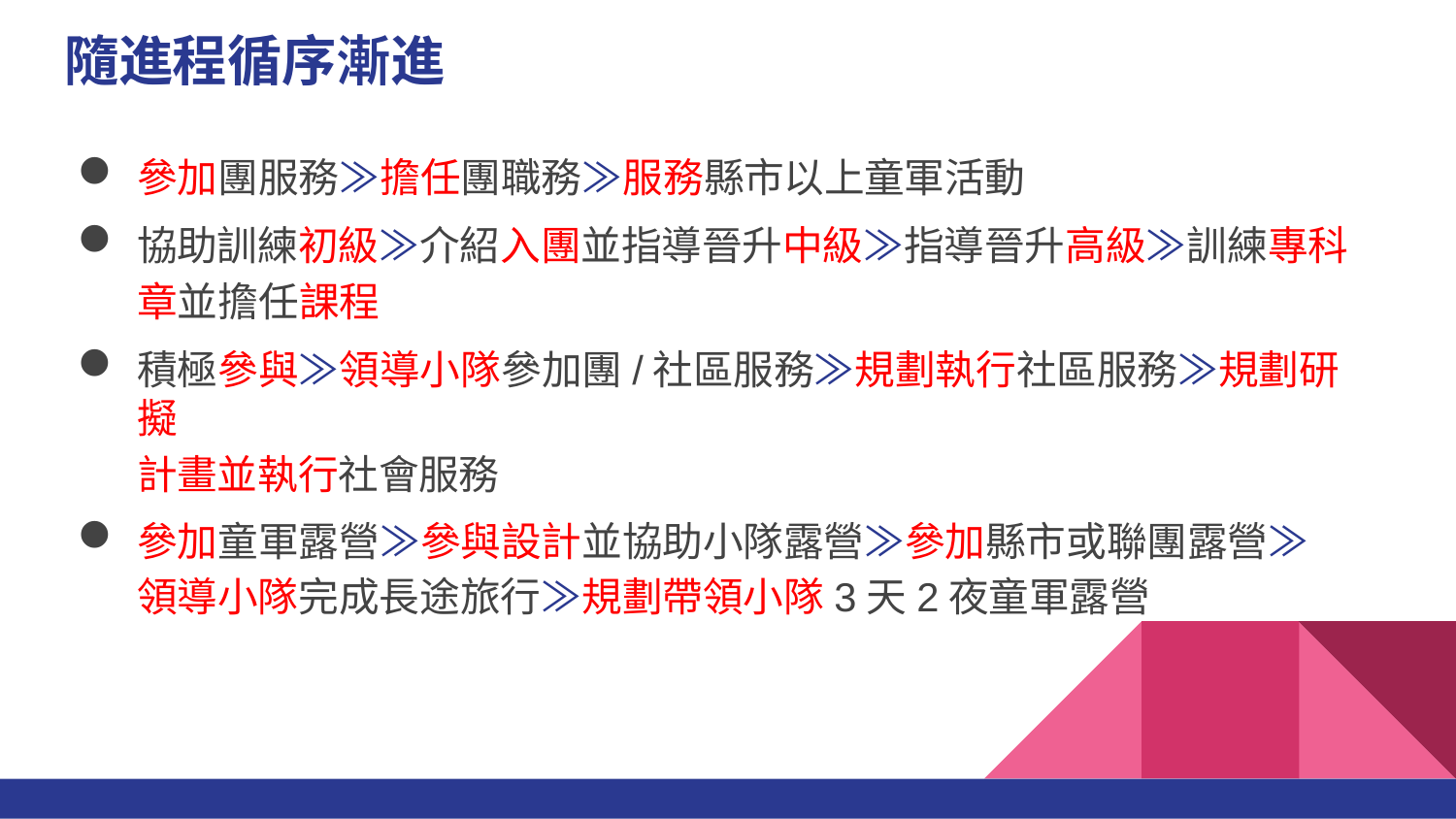

# 隨進程循序漸進
參加團服務≫擔任團職務≫服務縣市以上童軍活動
協助訓練初級≫介紹入團並指導晉升中級≫指導晉升高級≫訓練專科
章並擔任課程
積極參與≫領導小隊參加團/社區服務≫規劃執行社區服務≫規劃研擬
計畫並執行社會服務
參加童軍露營≫參與設計並協助小隊露營≫參加縣市或聯團露營≫領導小隊完成長途旅行≫規劃帶領小隊3天2夜童軍露營